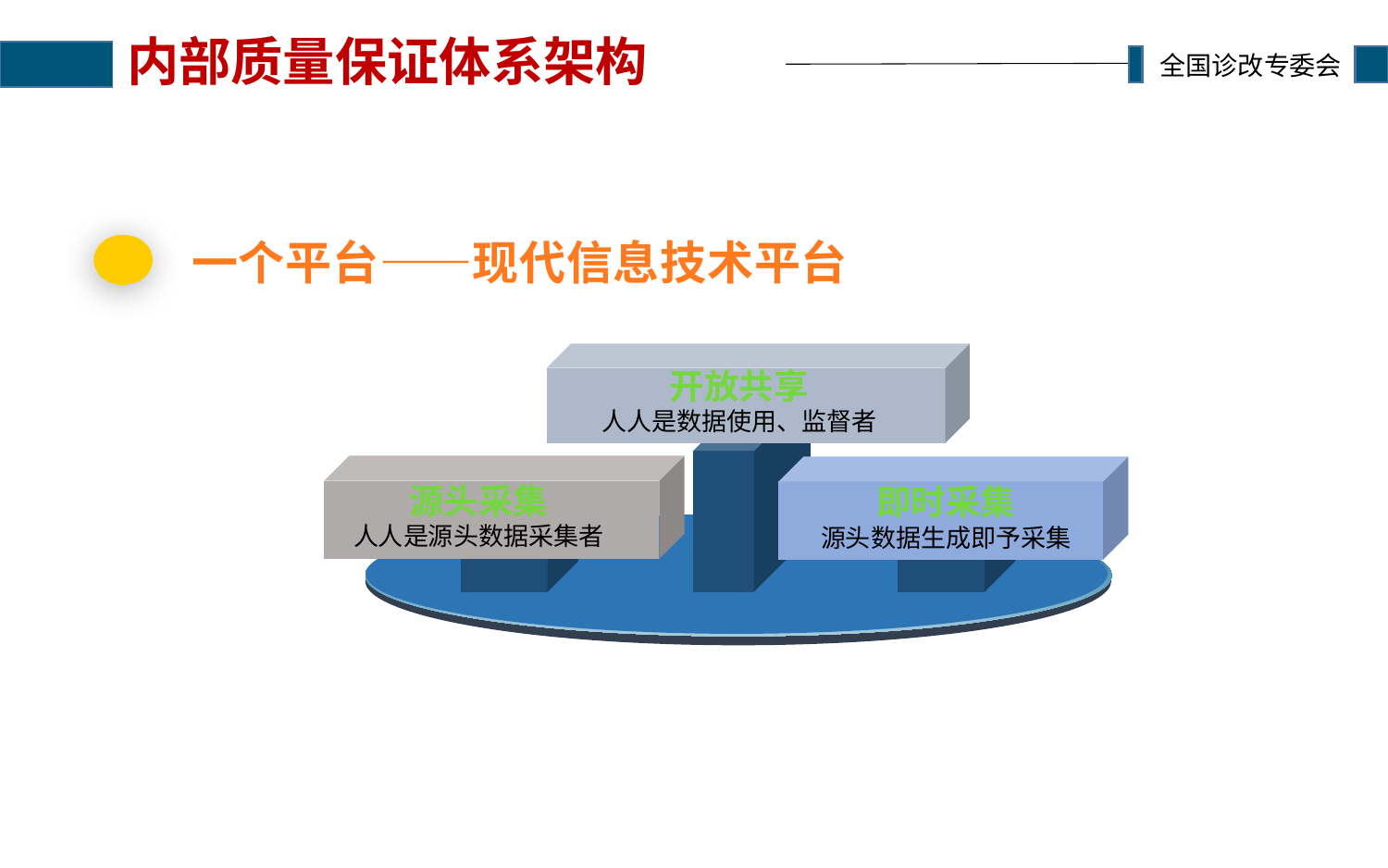

# 内部质量保证体系架构
一个平台——现代信息技术平台

开放共享
人人是数据使用、监督者

源头采集
人人是源头数据采集者
即时采集
源头数据生成即予采集